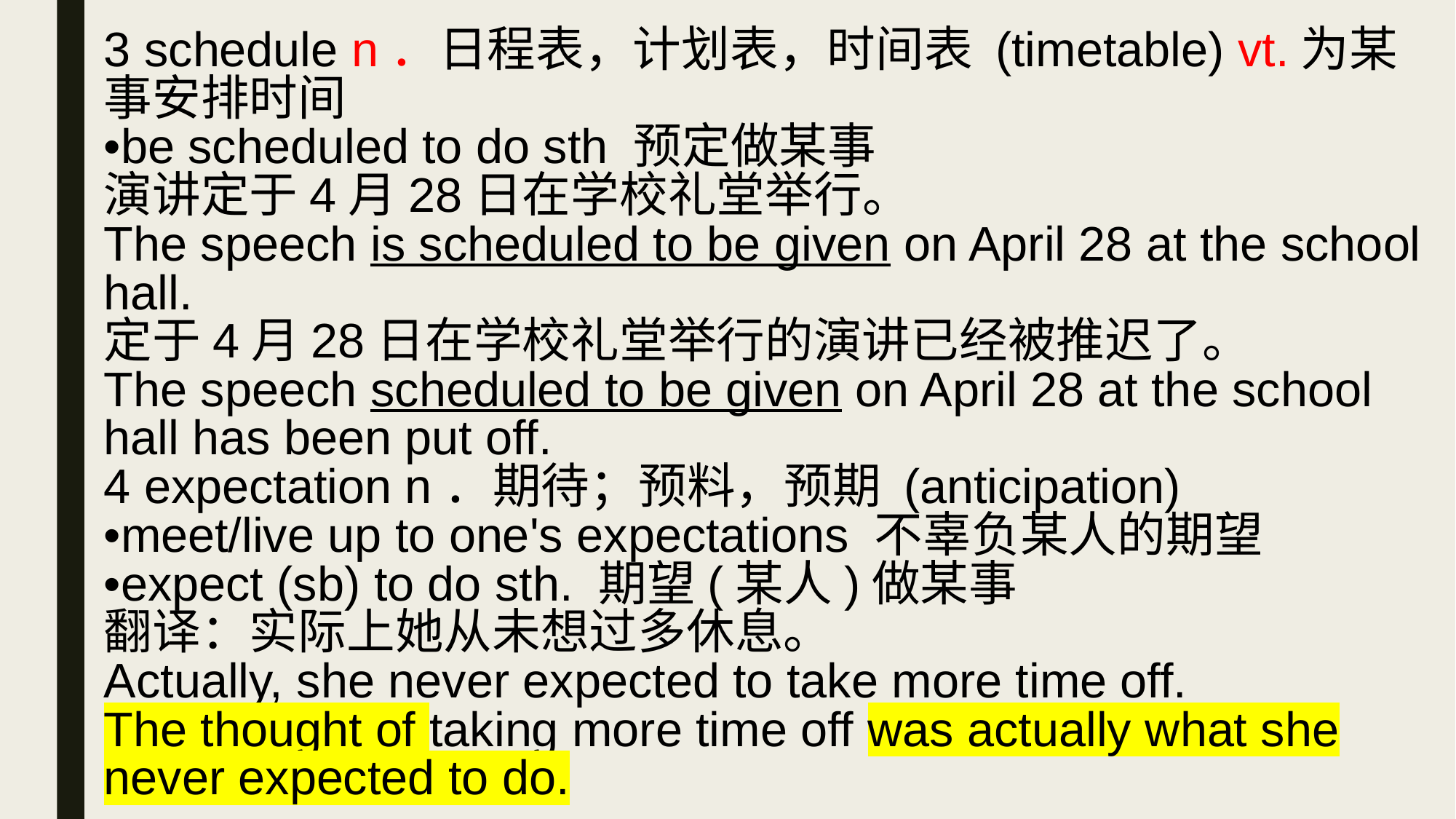

3 schedule n．日程表，计划表，时间表 (timetable) vt.为某事安排时间
•be scheduled to do sth 预定做某事
演讲定于4月28日在学校礼堂举行。
The speech is scheduled to be given on April 28 at the school hall.
定于4月28日在学校礼堂举行的演讲已经被推迟了。
The speech scheduled to be given on April 28 at the school hall has been put off.
4 expectation n．期待；预料，预期 (anticipation)
•meet/live up to one's expectations 不辜负某人的期望
•expect (sb) to do sth. 期望(某人)做某事
翻译：实际上她从未想过多休息。
Actually, she never expected to take more time off.
The thought of taking more time off was actually what she never expected to do.